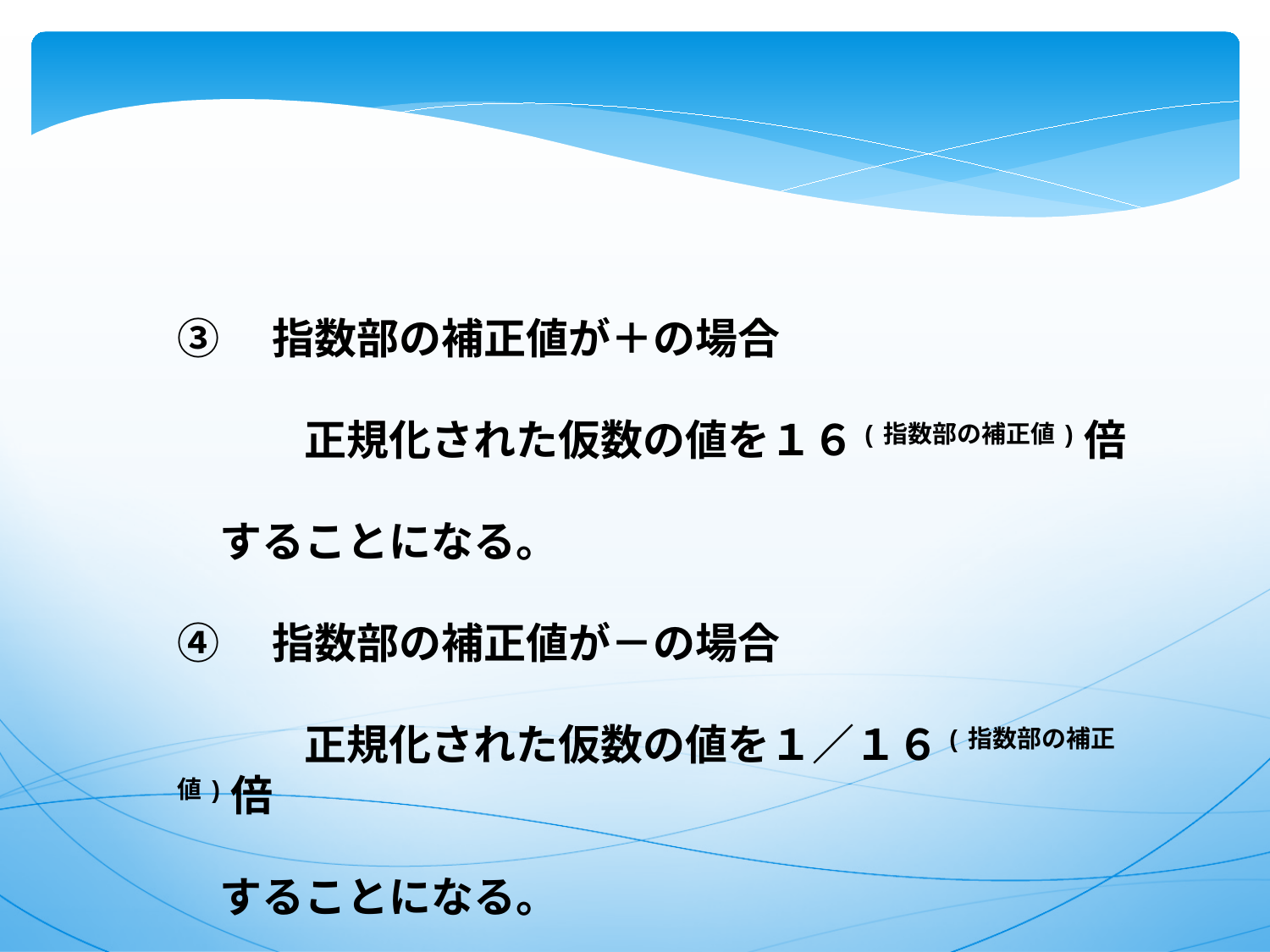

③　指数部の補正値が＋の場合

　　　正規化された仮数の値を１６(指数部の補正値)倍
　　　　　　　　　　　　　　　　　　　　　　　　することになる。

④　指数部の補正値が－の場合

　　　正規化された仮数の値を１／１６(指数部の補正値)倍
　　　　　　　　　　　　　　　　　　　　　　　　することになる。